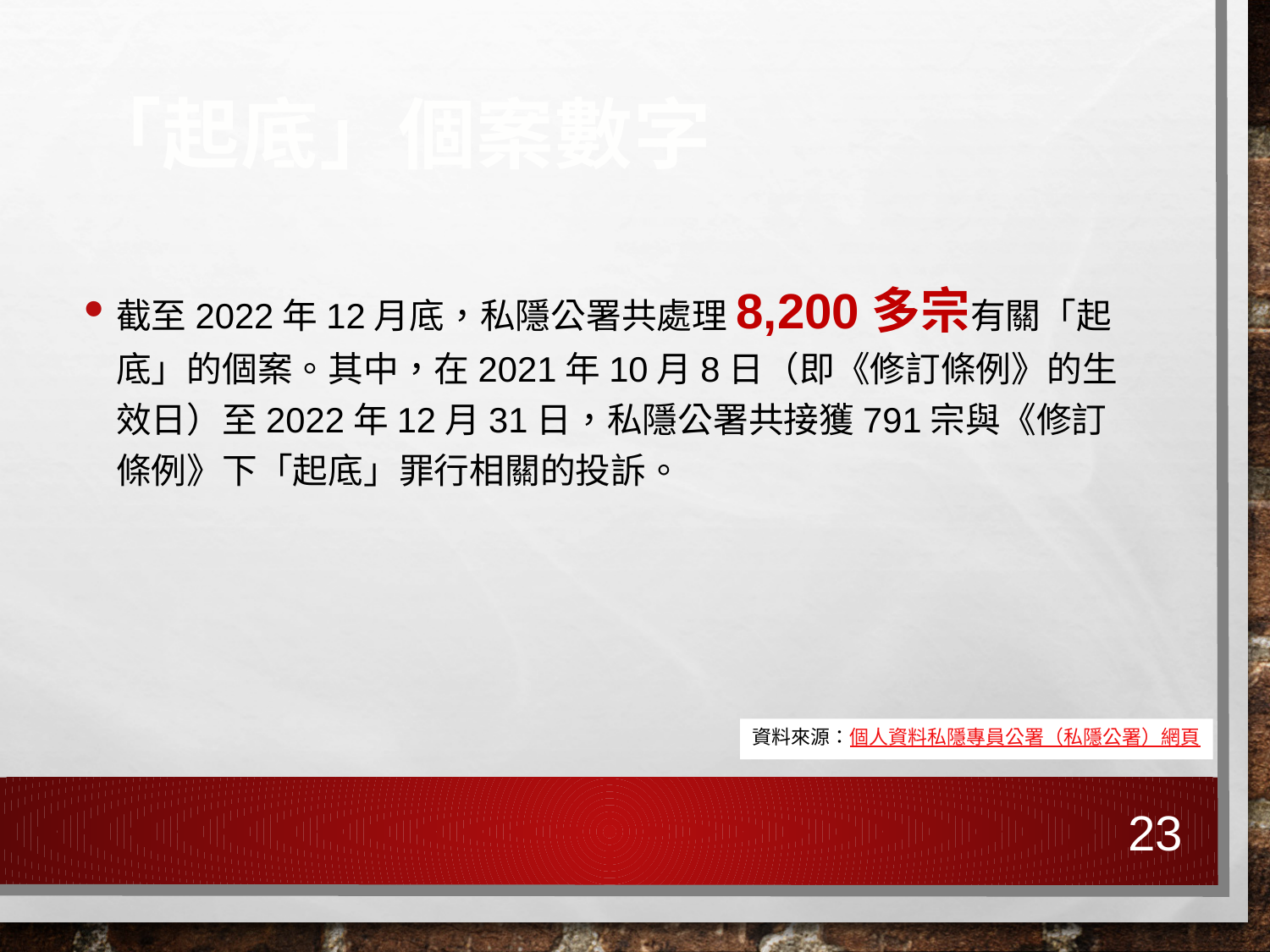

# 「起底」個案數字
截至2022年12月底，私隱公署共處理8,200多宗有關「起底」的個案。其中，在2021年10月8日（即《修訂條例》的生效日）至2022年12月31日，私隱公署共接獲791宗與《修訂條例》下「起底」罪行相關的投訴。

資料來源：個人資料私隱專員公署（私隱公署）網頁
23